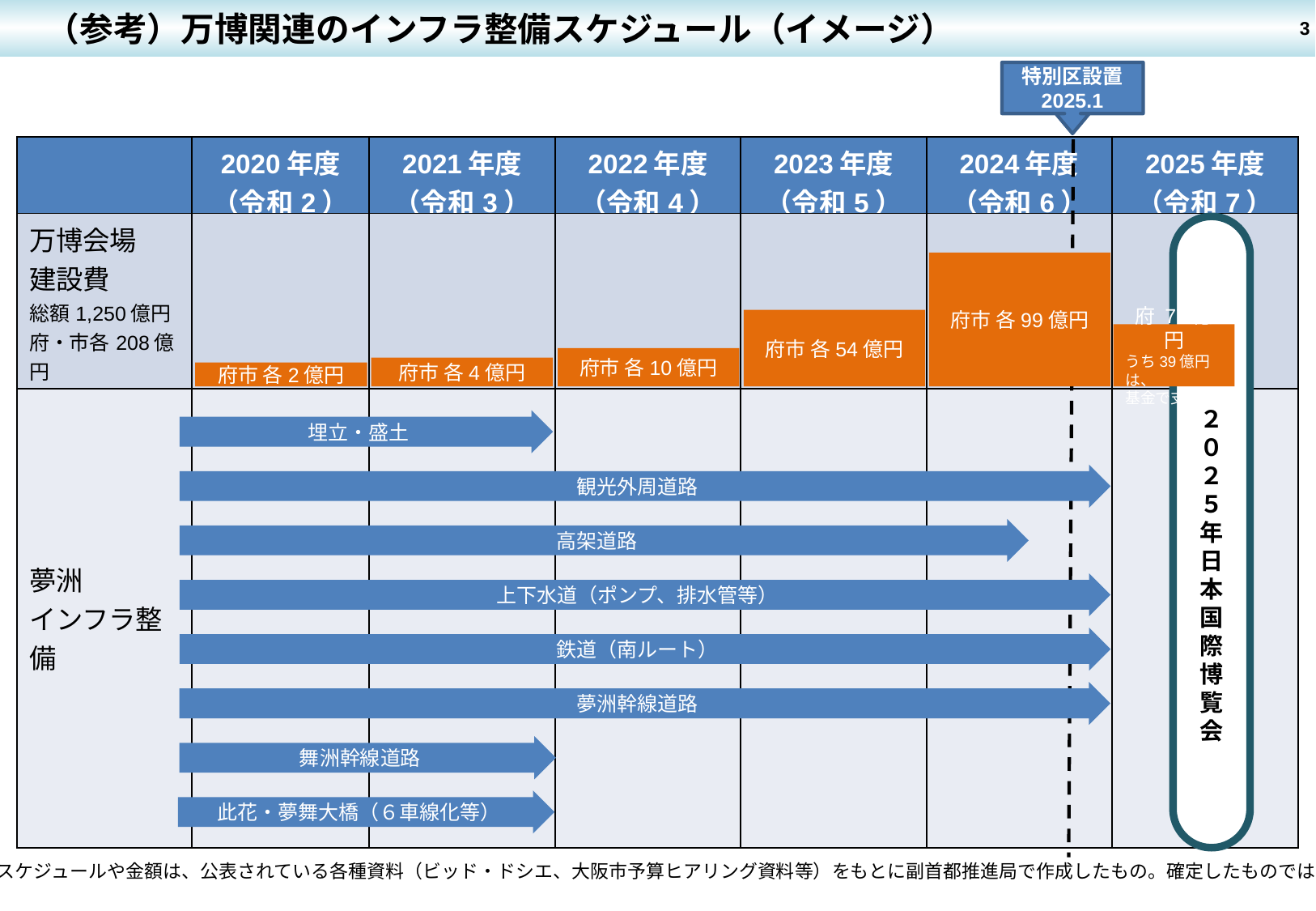

（参考）万博関連のインフラ整備スケジュール（イメージ）
3
特別区設置
2025.1
|  | 2020年度 （令和2） | 2021年度 （令和3） | 2022年度 （令和4） | 2023年度 （令和5） | 2024年度 （令和6） | 2025年度 （令和7） |
| --- | --- | --- | --- | --- | --- | --- |
| 万博会場 建設費 総額1,250億円 府・市各208億円 |  |  |  |  |  |  |
| 夢洲 インフラ整備 |  |  |  |  |  |  |
府市 各99億円
府市 各54億円
府 77億円
うち39億円は、
基金で支払う
府市 各10億円
府市 各4億円
府市 各2億円
埋立・盛土
観光外周道路

２０２５
年日本国際博覧会
高架道路
上下水道（ポンプ、排水管等）
鉄道（南ルート）
夢洲幹線道路
舞洲幹線道路
此花・夢舞大橋（６車線化等）
※上記スケジュールや金額は、公表されている各種資料（ビッド・ドシエ、大阪市予算ヒアリング資料等）をもとに副首都推進局で作成したもの。確定したものではない